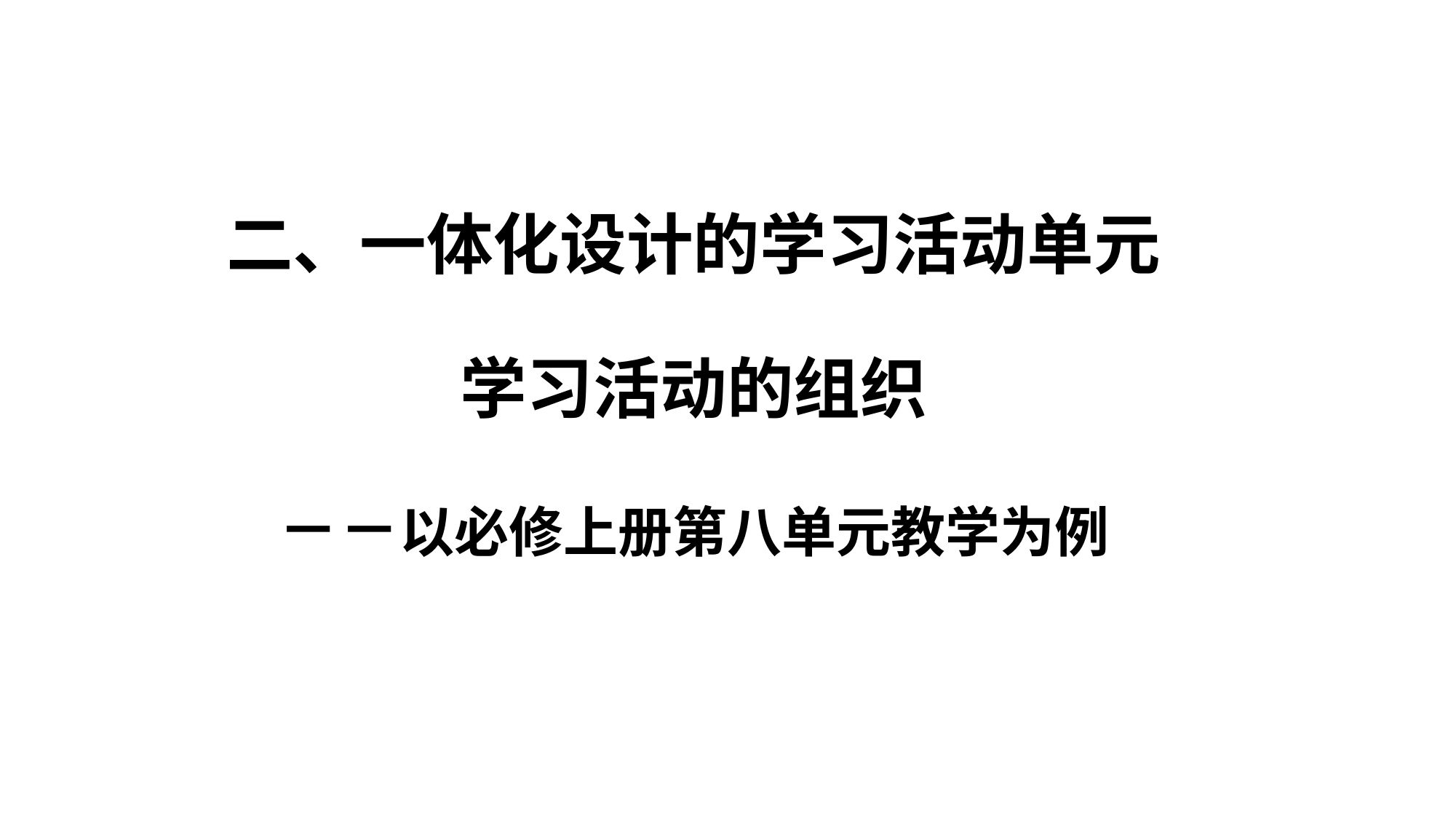

# 二、一体化设计的学习活动单元 学习活动的组织 －－以必修上册第八单元教学为例